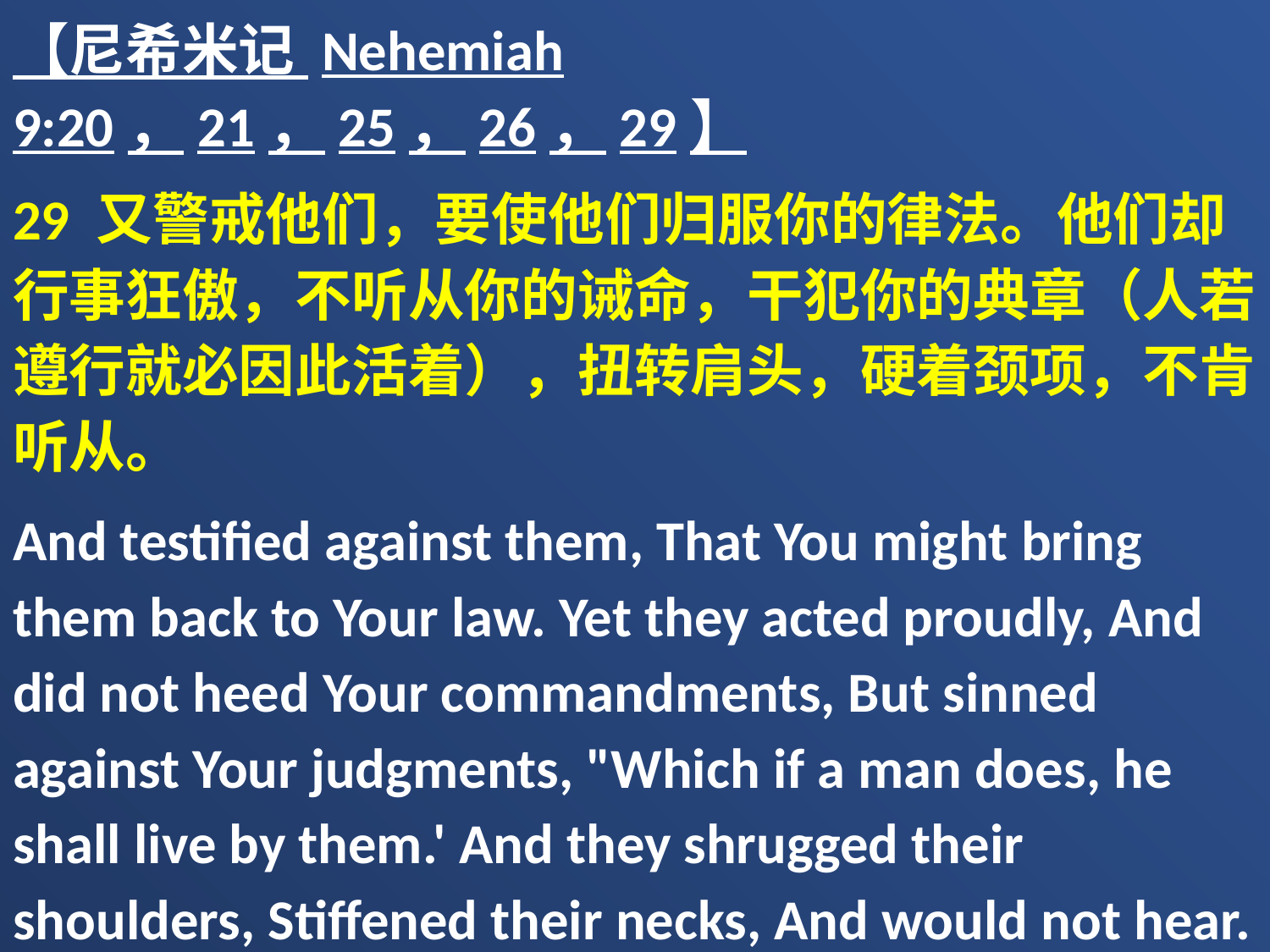

【尼希米记 Nehemiah 9:20，21，25，26，29】
29 又警戒他们，要使他们归服你的律法。他们却行事狂傲，不听从你的诫命，干犯你的典章（人若遵行就必因此活着），扭转肩头，硬着颈项，不肯听从。
And testified against them, That You might bring them back to Your law. Yet they acted proudly, And did not heed Your commandments, But sinned against Your judgments, "Which if a man does, he shall live by them.' And they shrugged their shoulders, Stiffened their necks, And would not hear.